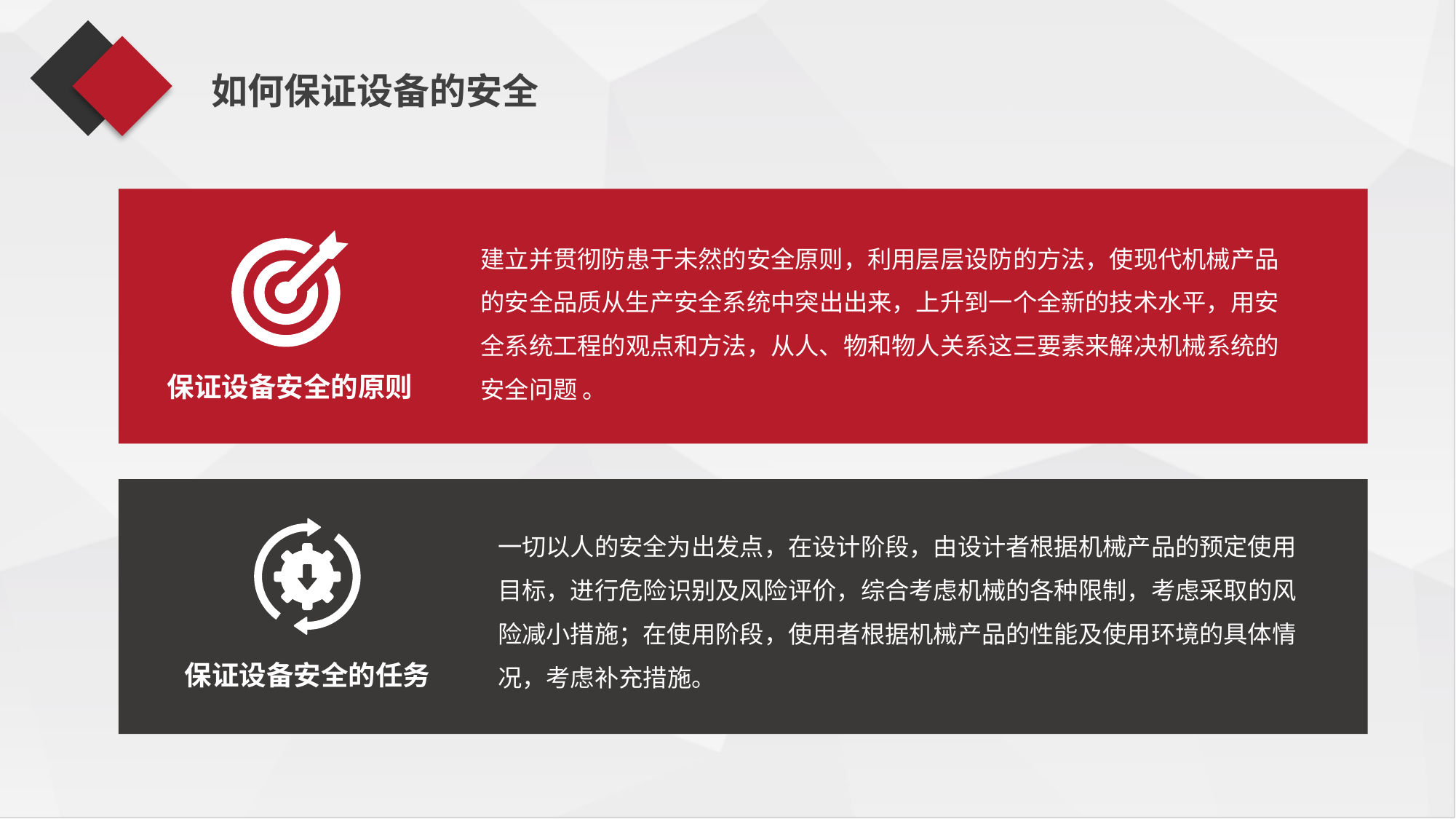

如何保证设备的安全

建立并贯彻防患于未然的安全原则，利用层层设防的方法，使现代机械产品的安全品质从生产安全系统中突出出来，上升到一个全新的技术水平，用安全系统工程的观点和方法，从人、物和物人关系这三要素来解决机械系统的安全问题 。
保证设备安全的原则

一切以人的安全为出发点，在设计阶段，由设计者根据机械产品的预定使用目标，进行危险识别及风险评价，综合考虑机械的各种限制，考虑采取的风险减小措施；在使用阶段，使用者根据机械产品的性能及使用环境的具体情况，考虑补充措施。
保证设备安全的任务